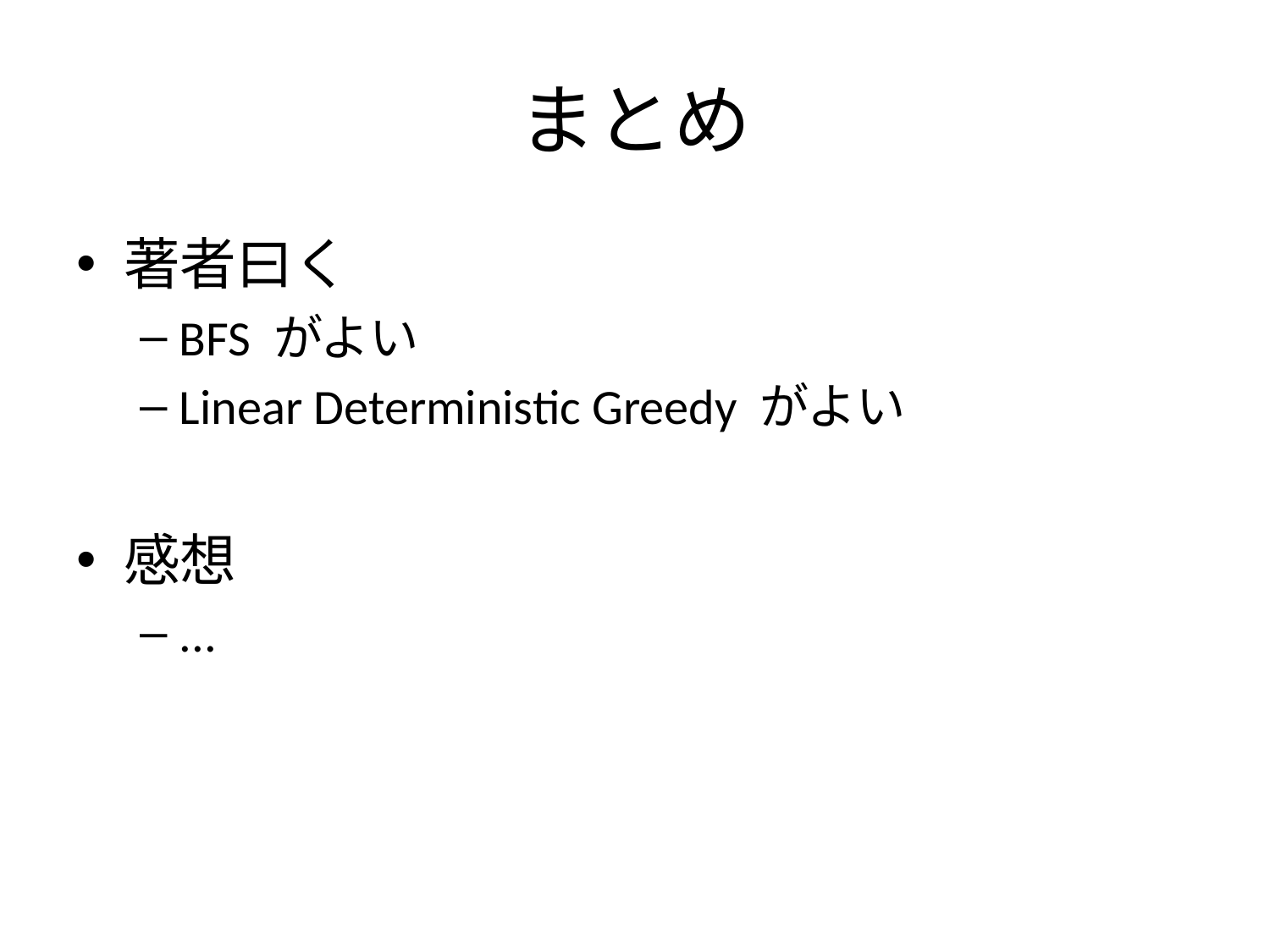

# まとめ
著者曰く
BFS がよい
Linear Deterministic Greedy がよい

感想
...